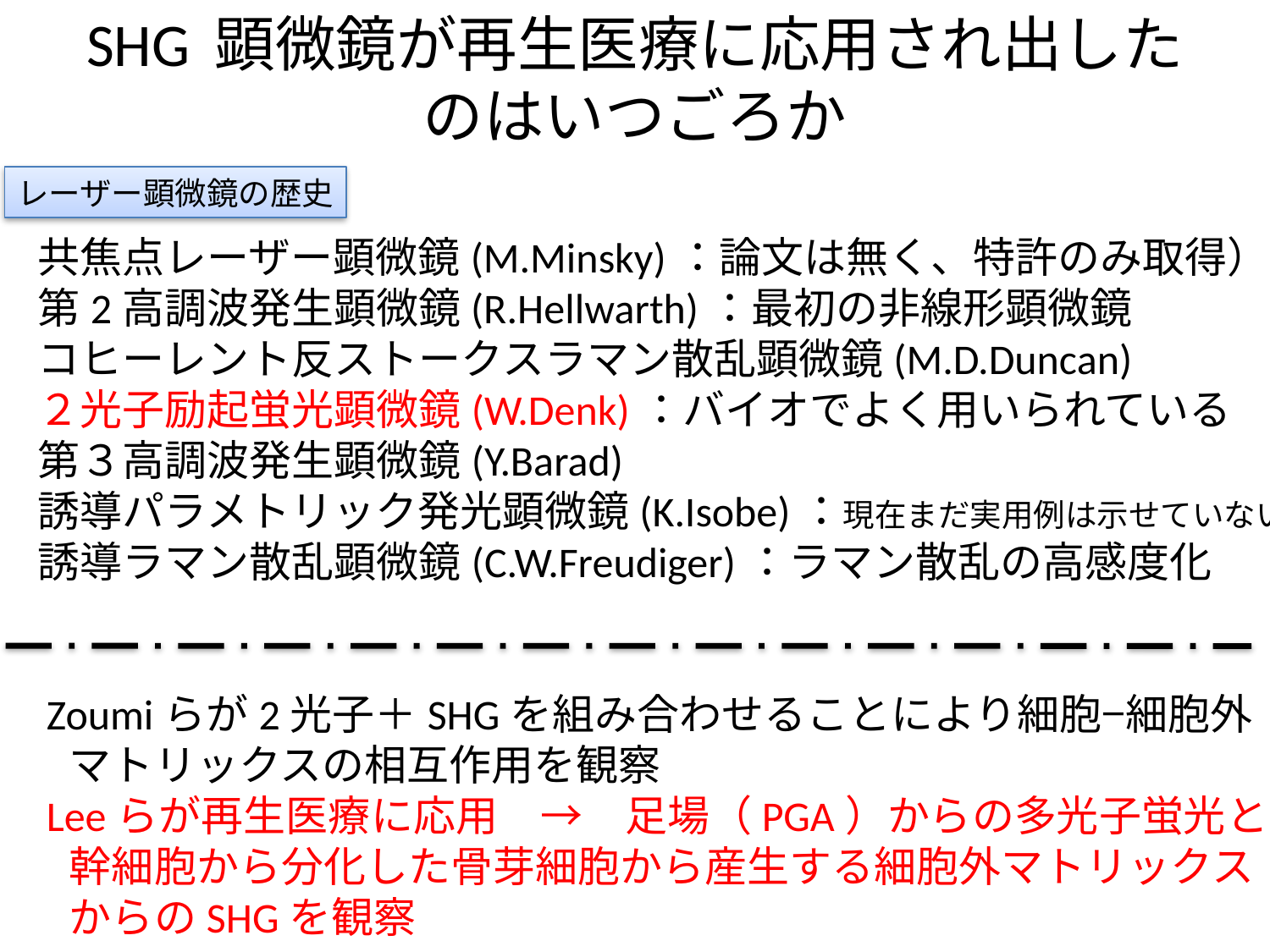

# SHG 顕微鏡が再生医療に応用され出したのはいつごろか
レーザー顕微鏡の歴史
1957　共焦点レーザー顕微鏡(M.Minsky)：論文は無く、特許のみ取得）
1974　第2高調波発生顕微鏡(R.Hellwarth)：最初の非線形顕微鏡
1982　コヒーレント反ストークスラマン散乱顕微鏡(M.D.Duncan)
1990　２光子励起蛍光顕微鏡(W.Denk)：バイオでよく用いられている
1997　第３高調波発生顕微鏡(Y.Barad)
2006　誘導パラメトリック発光顕微鏡(K.Isobe)：現在まだ実用例は示せていない
2008　誘導ラマン散乱顕微鏡(C.W.Freudiger)：ラマン散乱の高感度化

　Zoumiらが2光子＋SHGを組み合わせることにより細胞−細胞外
　　　　マトリックスの相互作用を観察
　Leeらが再生医療に応用　→　足場（PGA）からの多光子蛍光と
　　　　幹細胞から分化した骨芽細胞から産生する細胞外マトリックス
　　　　からのSHGを観察